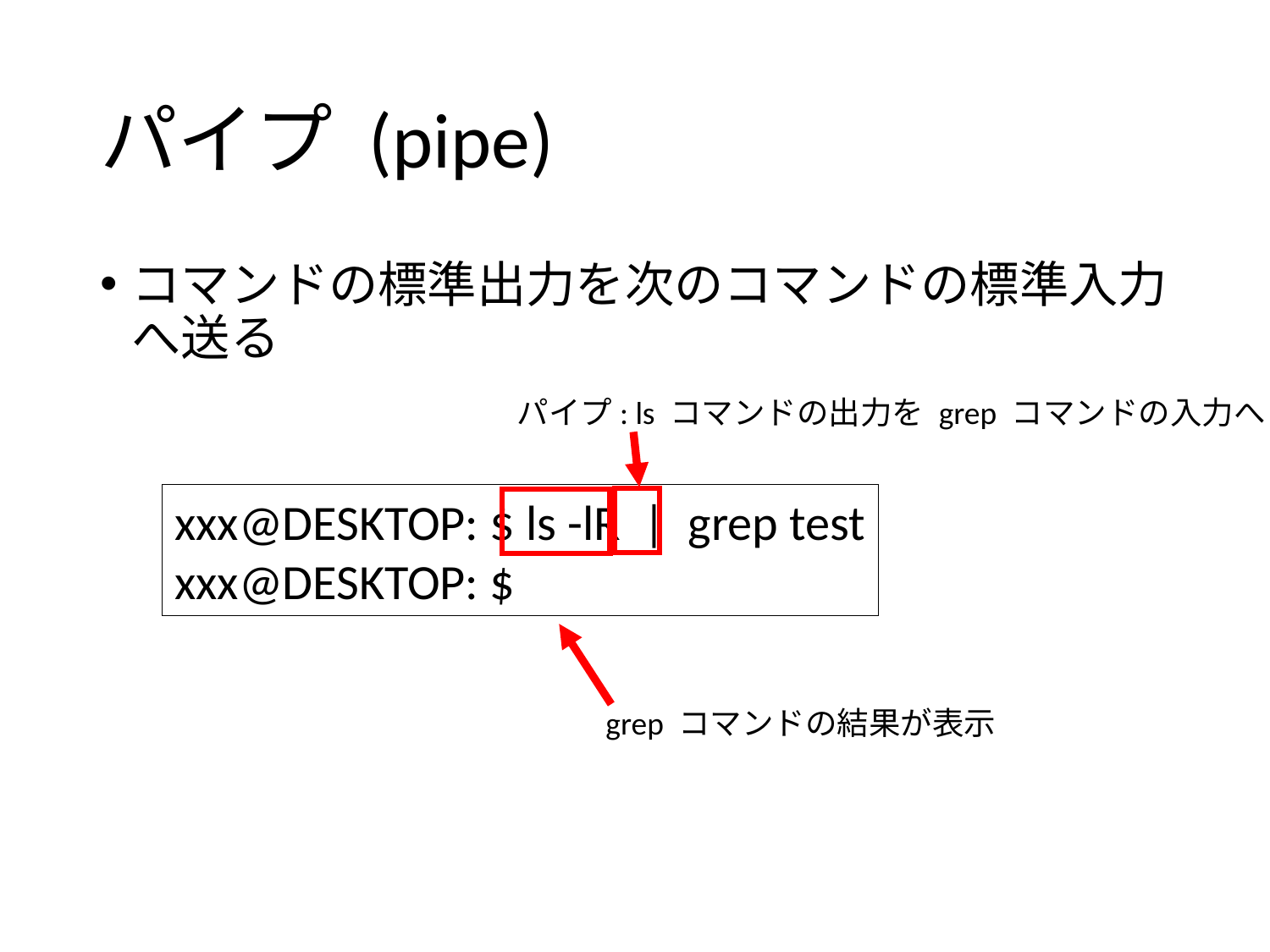

# パイプ (pipe)
コマンドの標準出力を次のコマンドの標準入力へ送る
パイプ: ls コマンドの出力を grep コマンドの入力へ
xxx@DESKTOP: $ ls -lR  |  grep test
xxx@DESKTOP: $

grep コマンドの結果が表示